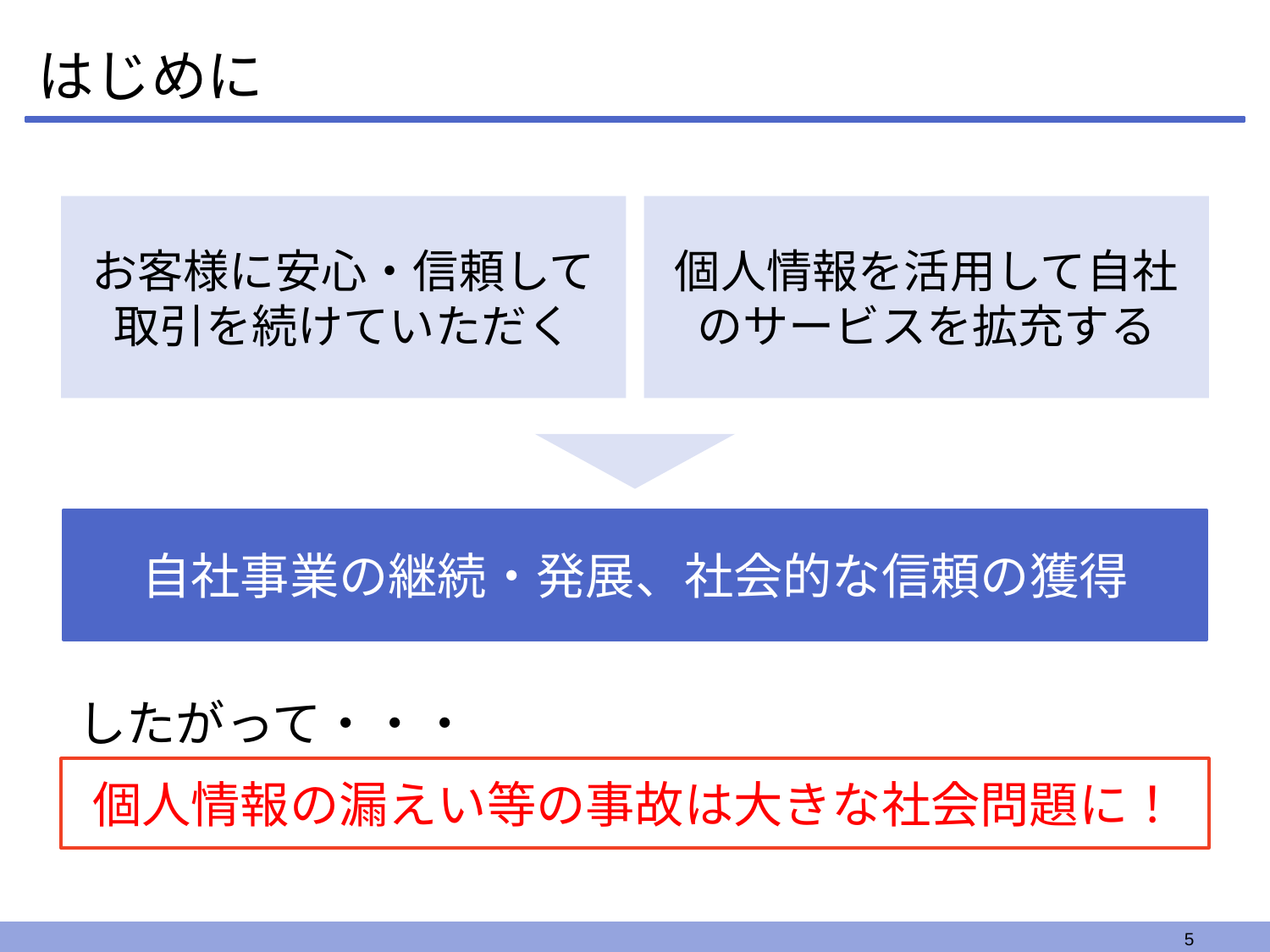

# はじめに

お客様に安心・信頼して取引を続けていただく
個人情報を活用して自社のサービスを拡充する

自社事業の継続・発展、社会的な信頼の獲得
したがって・・・
個人情報の漏えい等の事故は大きな社会問題に！
5